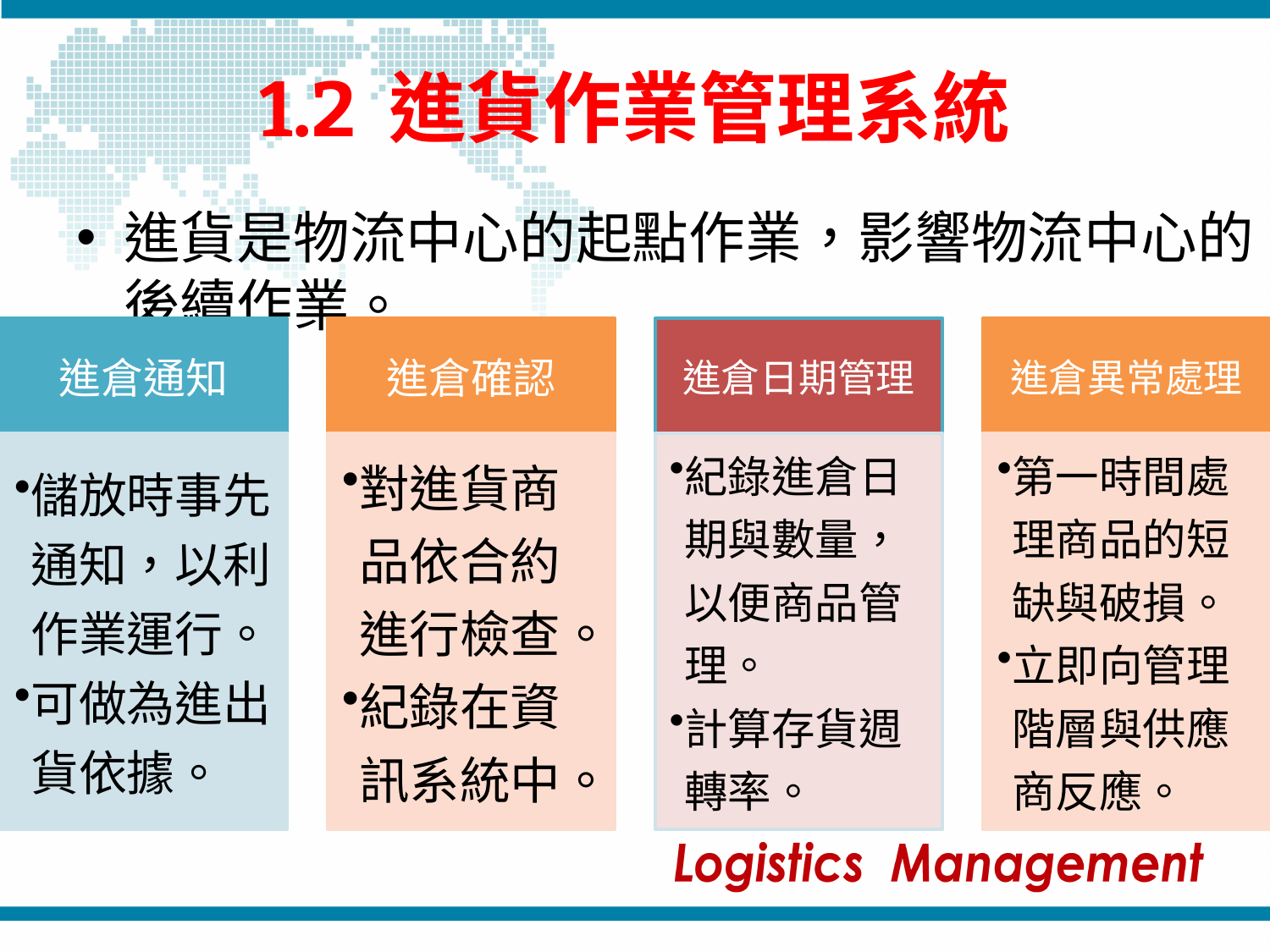

# 1.2 進貨作業管理系統
進貨是物流中心的起點作業，影響物流中心的後續作業。
進倉通知
儲放時事先通知，以利作業運行。
進倉確認
對進貨商品依合約進行檢查。
紀錄在資訊系統中。
進倉日期管理
紀錄進倉日期與數量，以便商品管理。
進倉異常處理
第一時間處理商品的短缺與破損。
計算存貨週轉率。
立即向管理階層與供應商反應。
可做為進出貨依據。